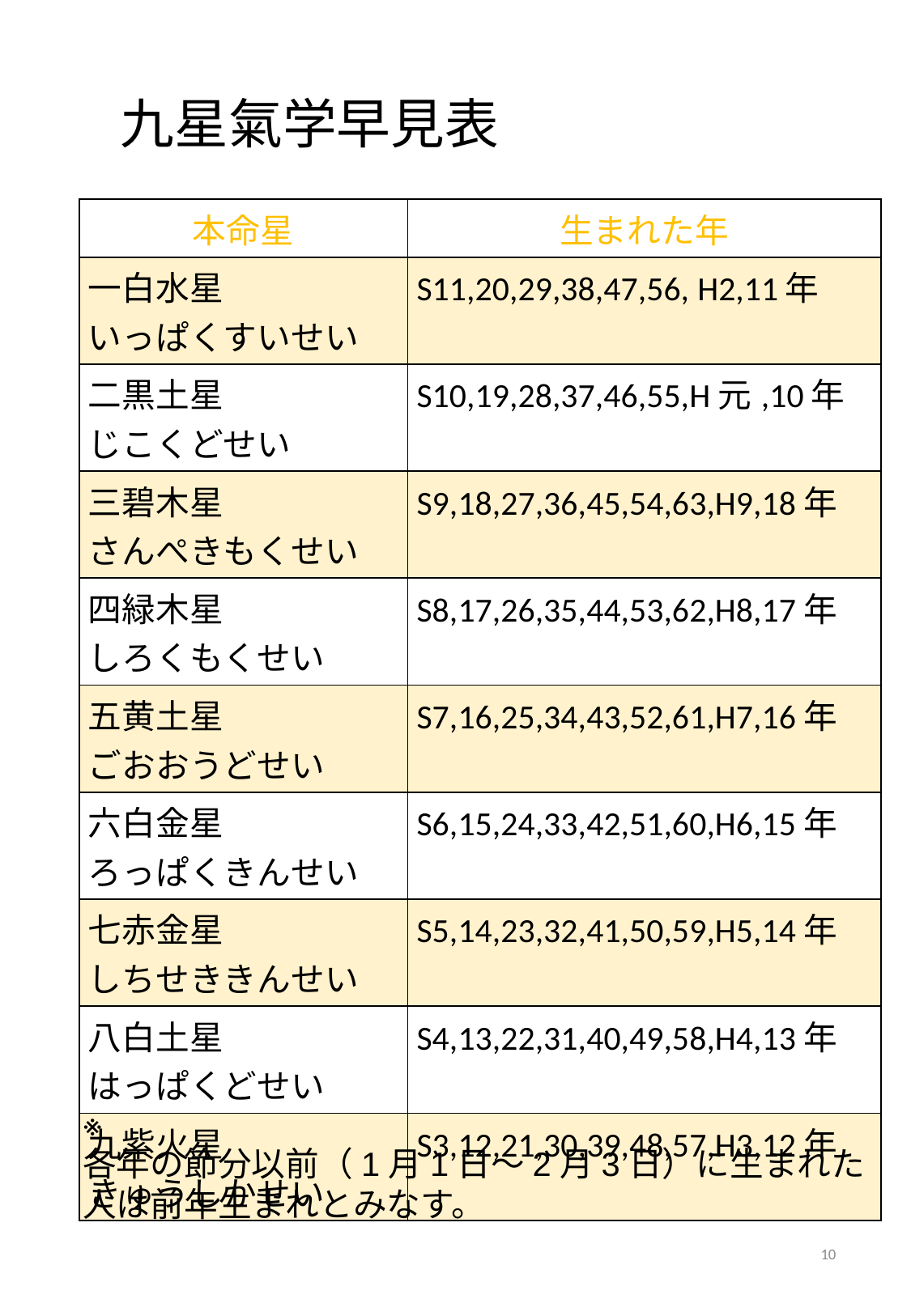

九星氣学早見表
| 本命星 | 生まれた年 |
| --- | --- |
| 一白水星　 いっぱくすいせい | S11,20,29,38,47,56, H2,11年 |
| 二黒土星　 じこくどせい | S10,19,28,37,46,55,H元,10年 |
| 三碧木星　 さんぺきもくせい | S9,18,27,36,45,54,63,H9,18年 |
| 四緑木星　 しろくもくせい | S8,17,26,35,44,53,62,H8,17年 |
| 五黄土星　 ごおおうどせい | S7,16,25,34,43,52,61,H7,16年 |
| 六白金星　 ろっぱくきんせい | S6,15,24,33,42,51,60,H6,15年 |
| 七赤金星　 しちせききんせい | S5,14,23,32,41,50,59,H5,14年 |
| 八白土星　 はっぱくどせい | S4,13,22,31,40,49,58,H4,13年 |
| 九紫火星　 きゅうしかせい | S3,12,21,30,39,48,57,H3,12年 |
※
各年の節分以前（1月1日～2月3日）に生まれた人は前年生まれとみなす。
10